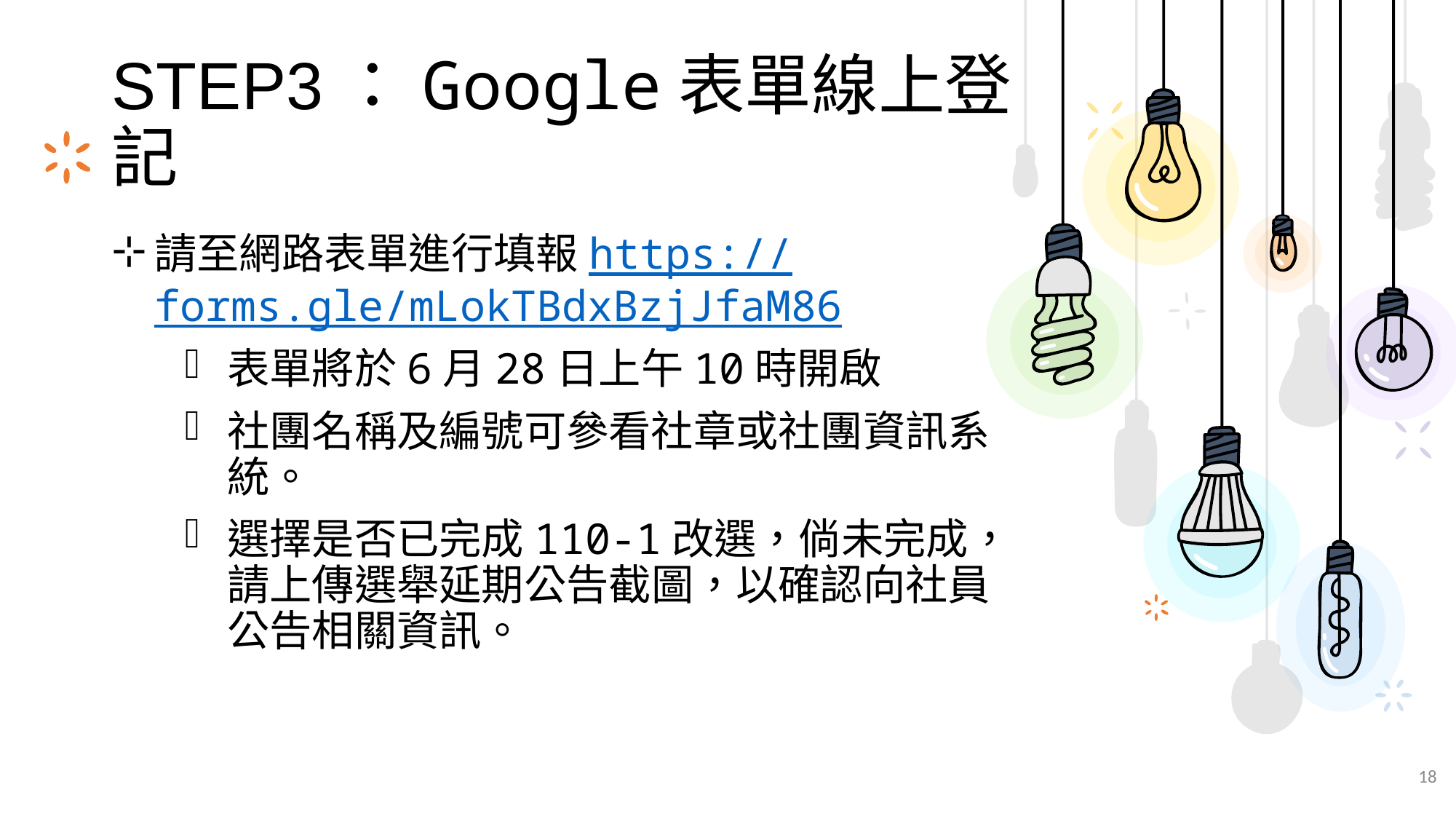

# STEP3：Google表單線上登記
請至網路表單進行填報https://forms.gle/mLokTBdxBzjJfaM86
表單將於6月28日上午10時開啟
社團名稱及編號可參看社章或社團資訊系統。
選擇是否已完成110-1改選，倘未完成，請上傳選舉延期公告截圖，以確認向社員公告相關資訊。

18